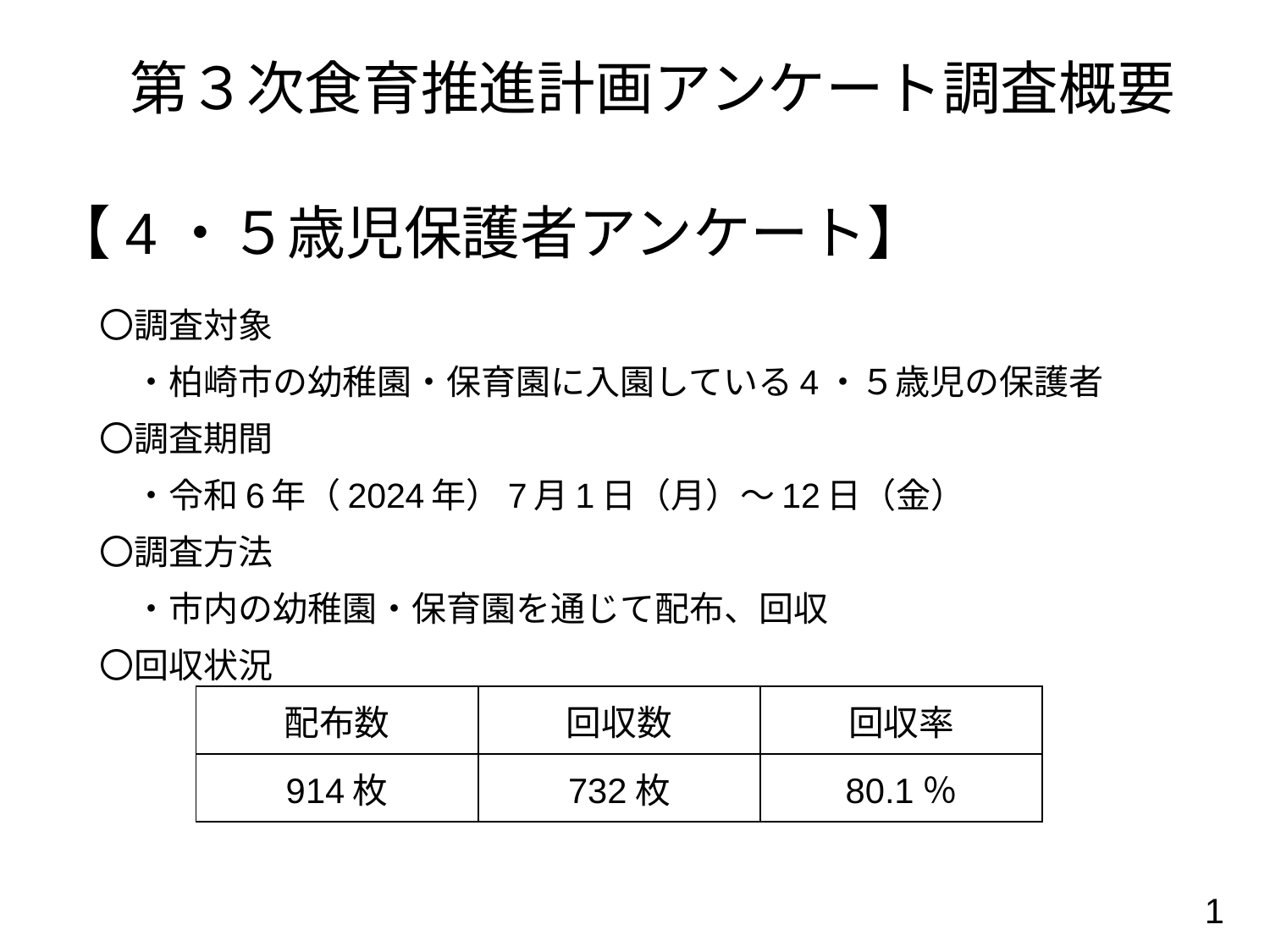

第３次食育推進計画アンケート調査概要
# 【4・５歳児保護者アンケート】
〇調査対象
　・柏崎市の幼稚園・保育園に入園している4・５歳児の保護者
〇調査期間
　・令和6年（2024年）7月1日（月）～12日（金）
〇調査方法
　・市内の幼稚園・保育園を通じて配布、回収
〇回収状況

| 配布数 | 回収数 | 回収率 |
| --- | --- | --- |
| 914枚 | 732枚 | 80.1％ |